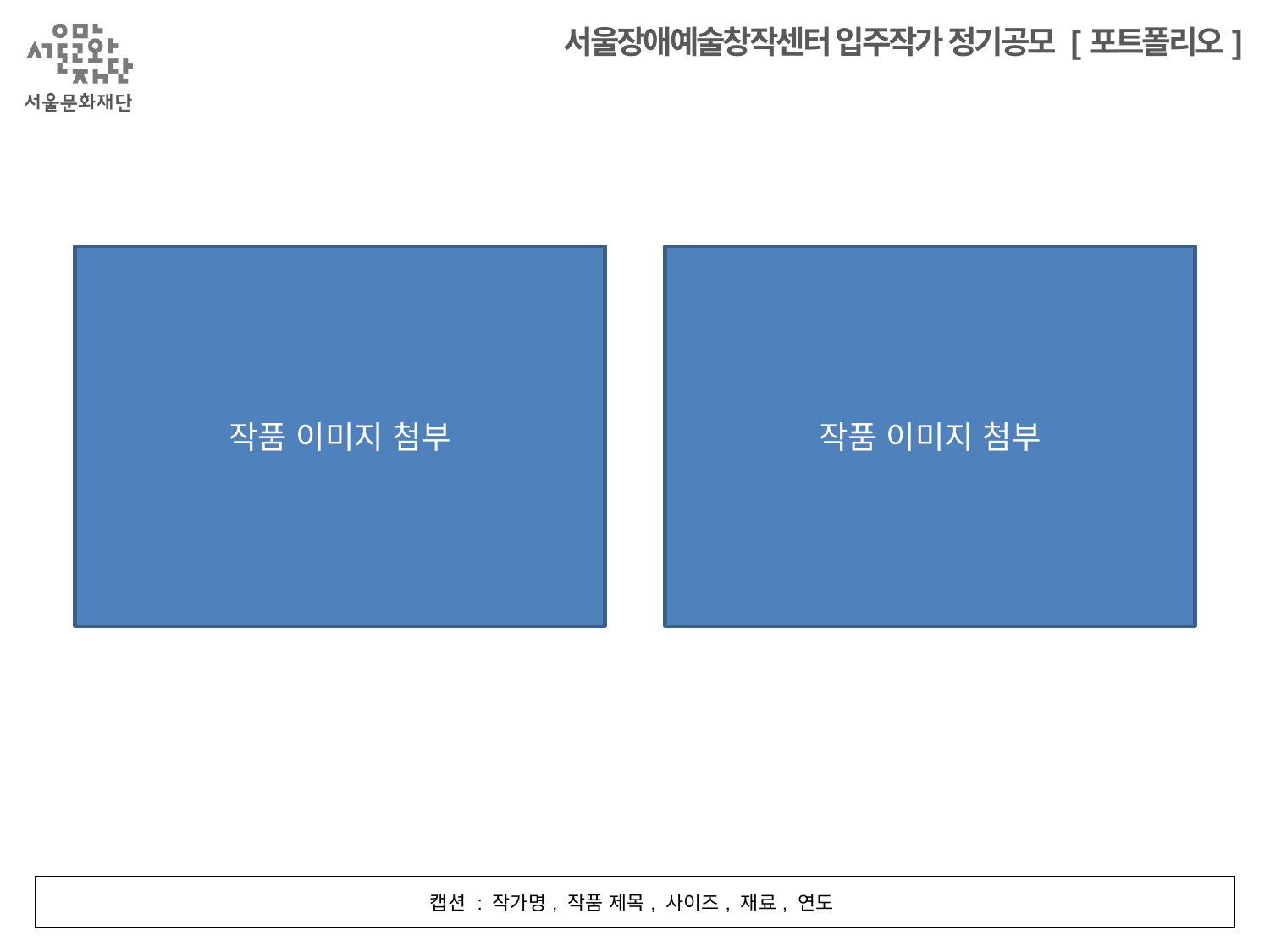

작품 이미지 첨부
작품 이미지 첨부
| 캡션 : 작가명, 작품 제목, 사이즈, 재료, 연도 |
| --- |